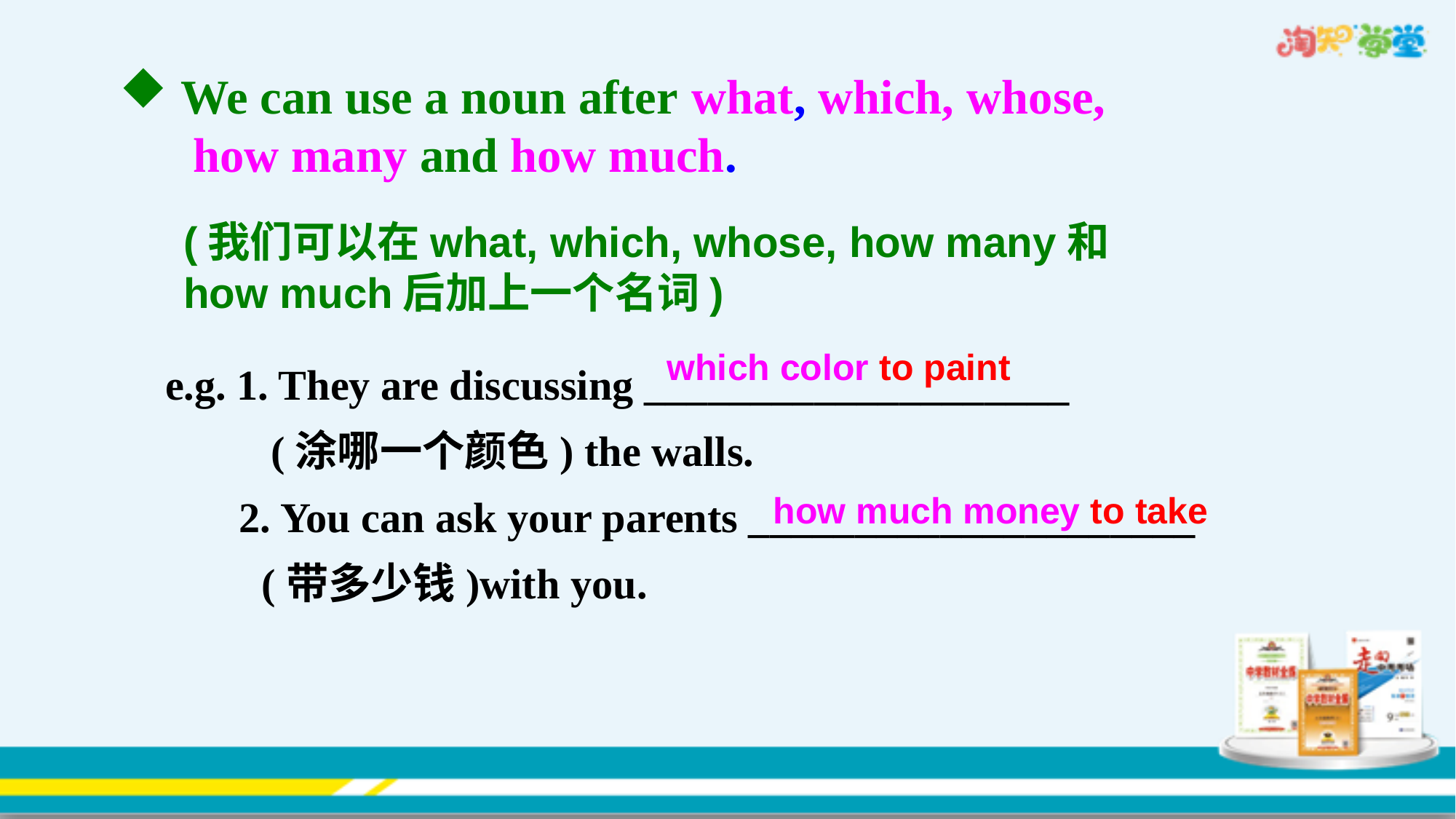

We can use a noun after what, which, whose,
      how many and how much.
(我们可以在what, which, whose, how many和how much后加上一个名词)
e.g. 1. They are discussing ____________________
          (涂哪一个颜色) the walls.
       2. You can ask your parents _____________________ (带多少钱)with you.
which color to paint
how much money to take